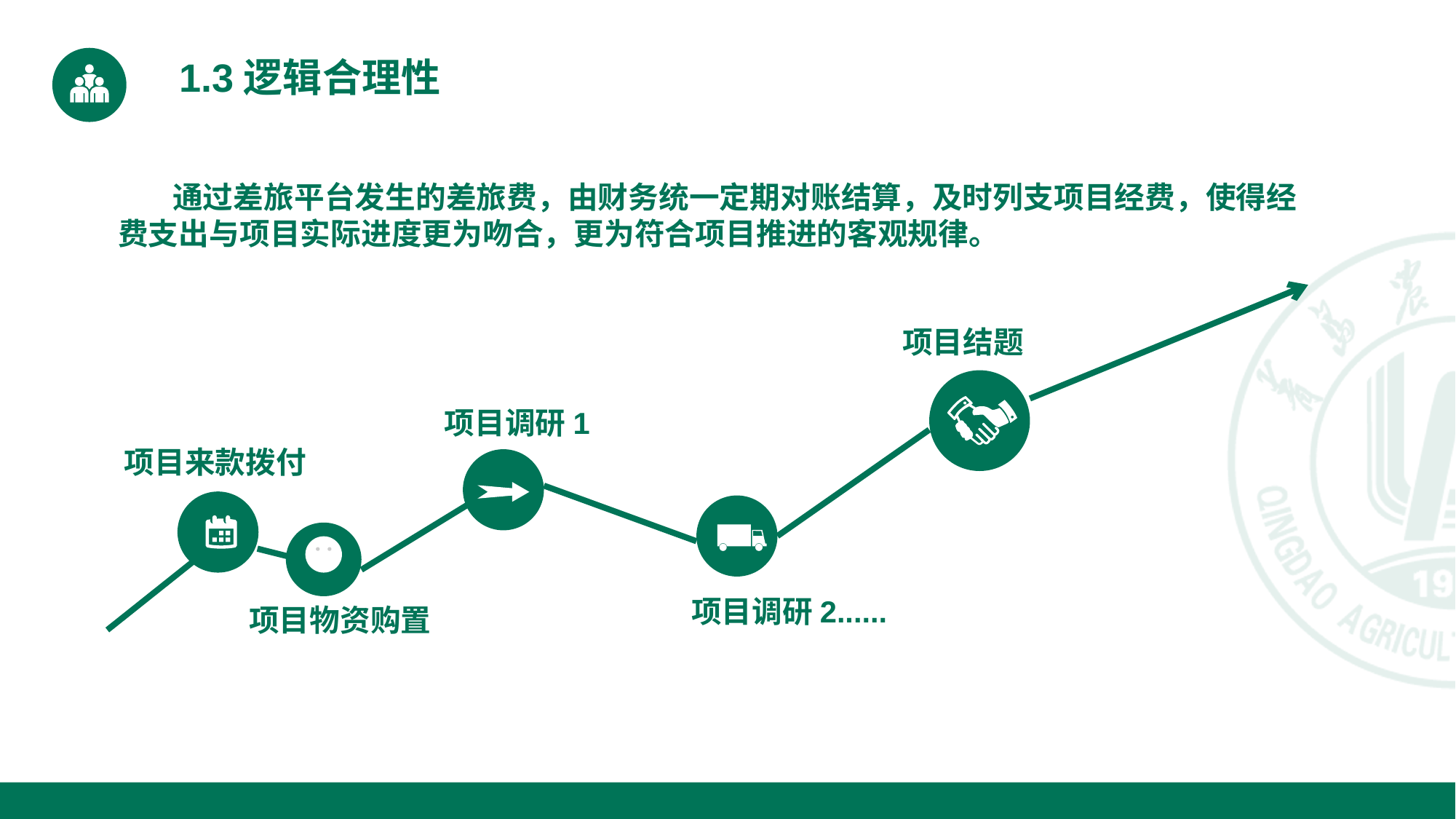

1.3逻辑合理性

通过差旅平台发生的差旅费，由财务统一定期对账结算，及时列支项目经费，使得经费支出与项目实际进度更为吻合，更为符合项目推进的客观规律。
项目结题

项目调研1
项目来款拨付

项目调研2......
项目物资购置